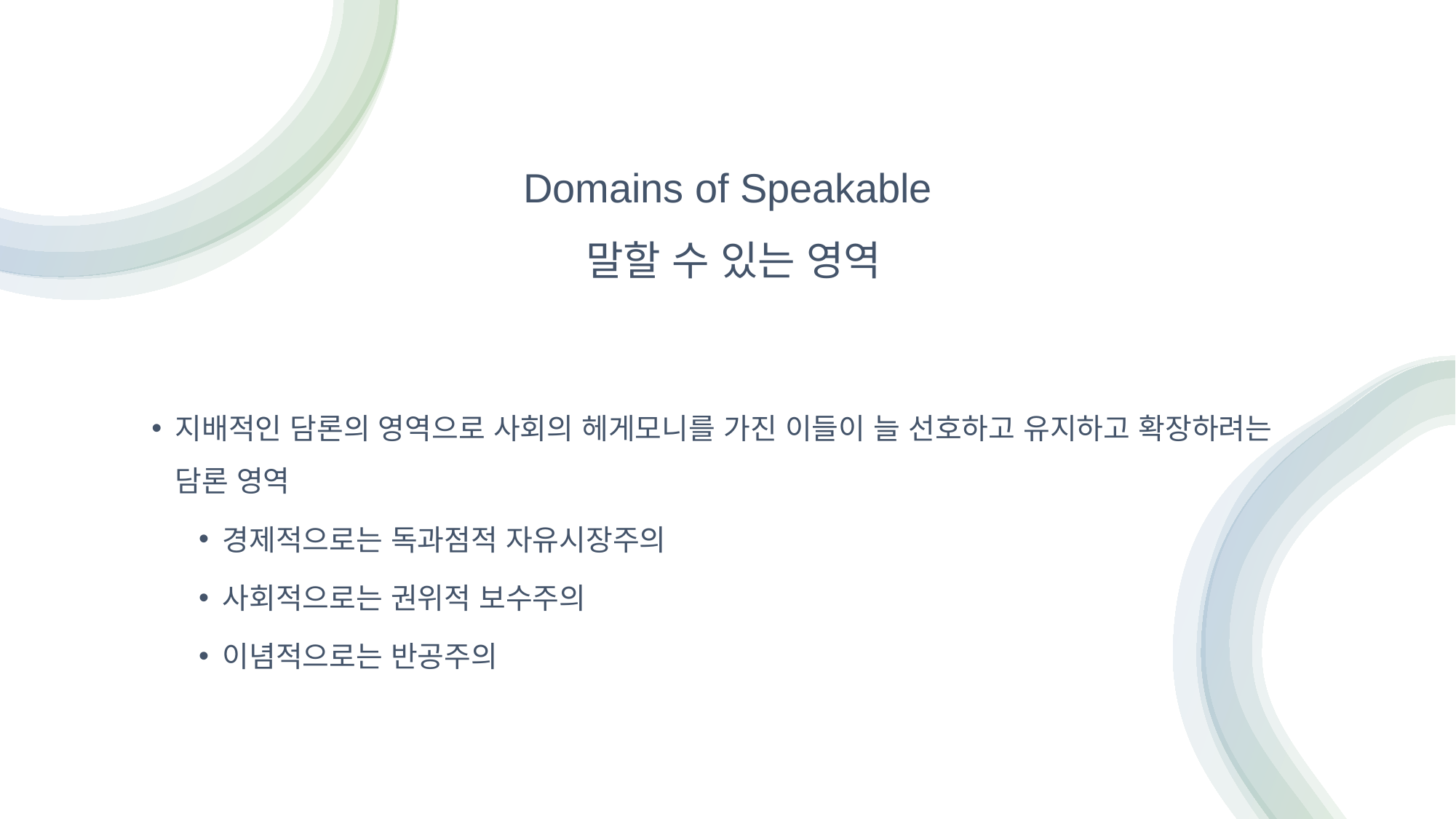

# Domains of Speakable 말할 수 있는 영역
지배적인 담론의 영역으로 사회의 헤게모니를 가진 이들이 늘 선호하고 유지하고 확장하려는 담론 영역
경제적으로는 독과점적 자유시장주의
사회적으로는 권위적 보수주의
이념적으로는 반공주의